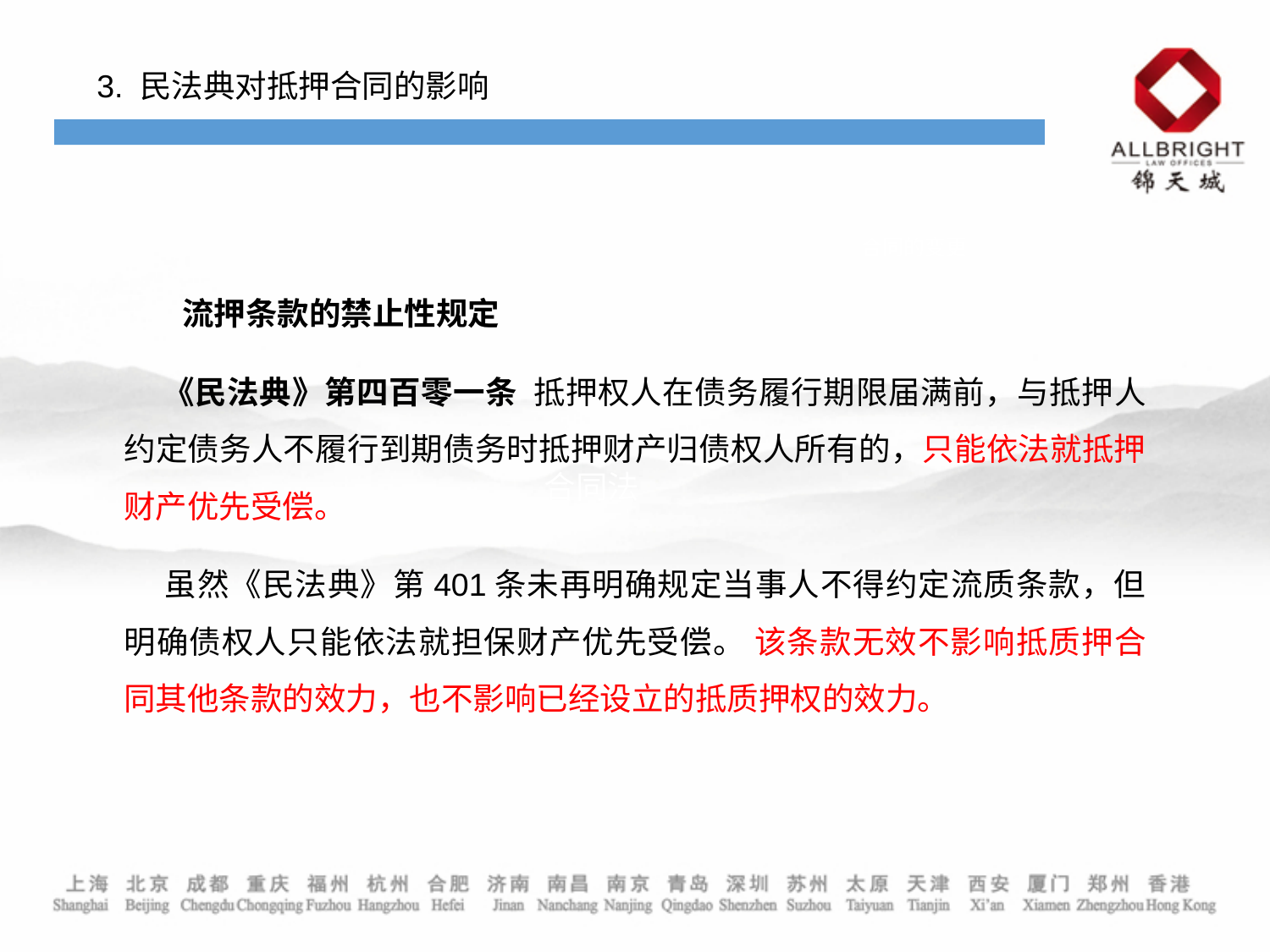

3. 民法典对抵押合同的影响

合同的变更
       流押条款的禁止性规定
    《民法典》第四百零一条  抵押权人在债务履行期限届满前，与抵押人约定债务人不履行到期债务时抵押财产归债权人所有的，只能依法就抵押财产优先受偿。
    虽然《民法典》第401条未再明确规定当事人不得约定流质条款，但明确债权人只能依法就担保财产优先受偿。 该条款无效不影响抵质押合同其他条款的效力，也不影响已经设立的抵质押权的效力。
合同法